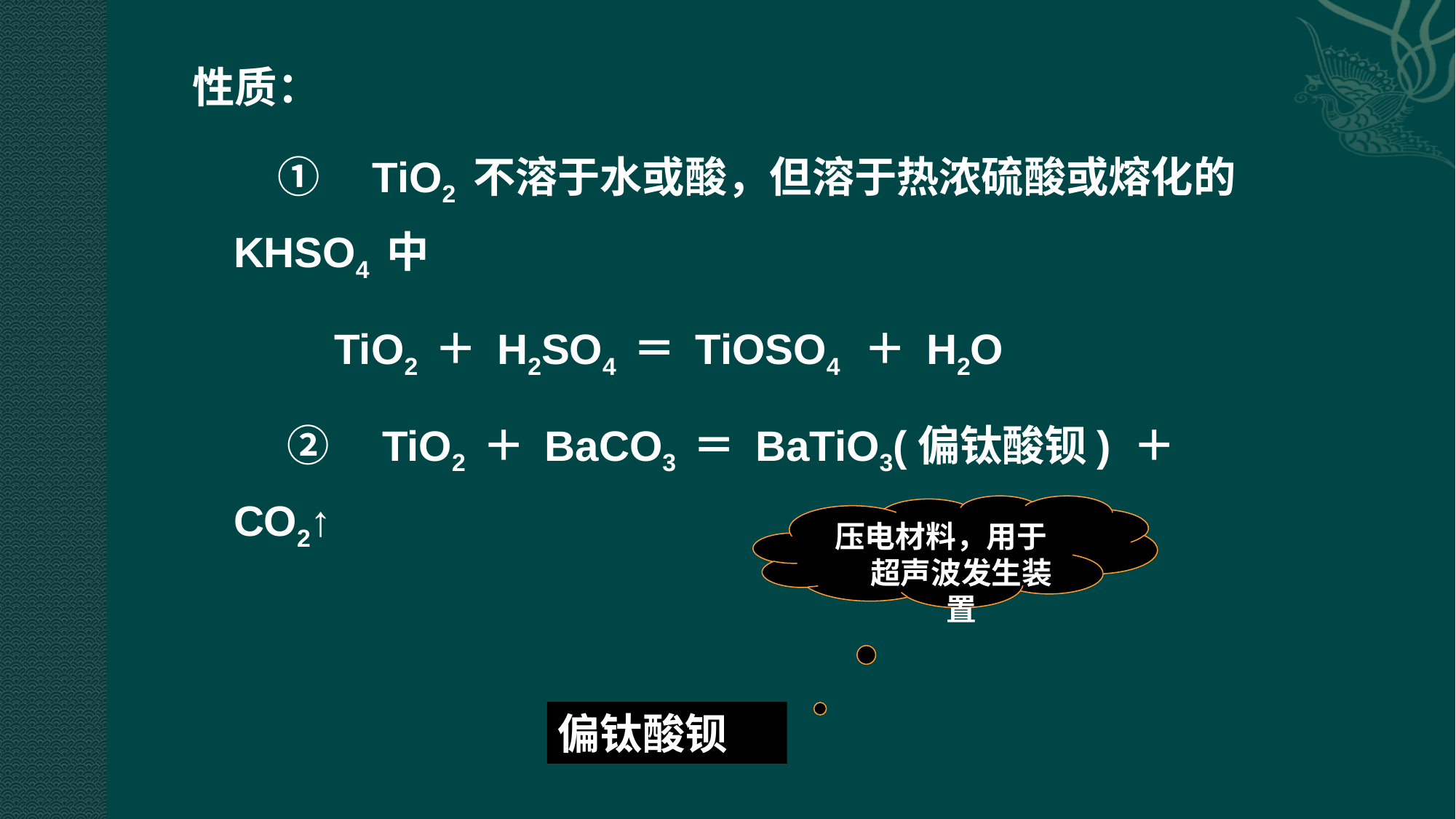

性质：
　　①　TiO2 不溶于水或酸，但溶于热浓硫酸或熔化的KHSO4 中
            TiO2 ＋ H2SO4 ＝ TiOSO4  ＋ H2O
　　 ②　TiO2 ＋ BaCO3 ＝ BaTiO3(偏钛酸钡) ＋ CO2↑
压电材料，用于超声波发生装置
偏钛酸钡